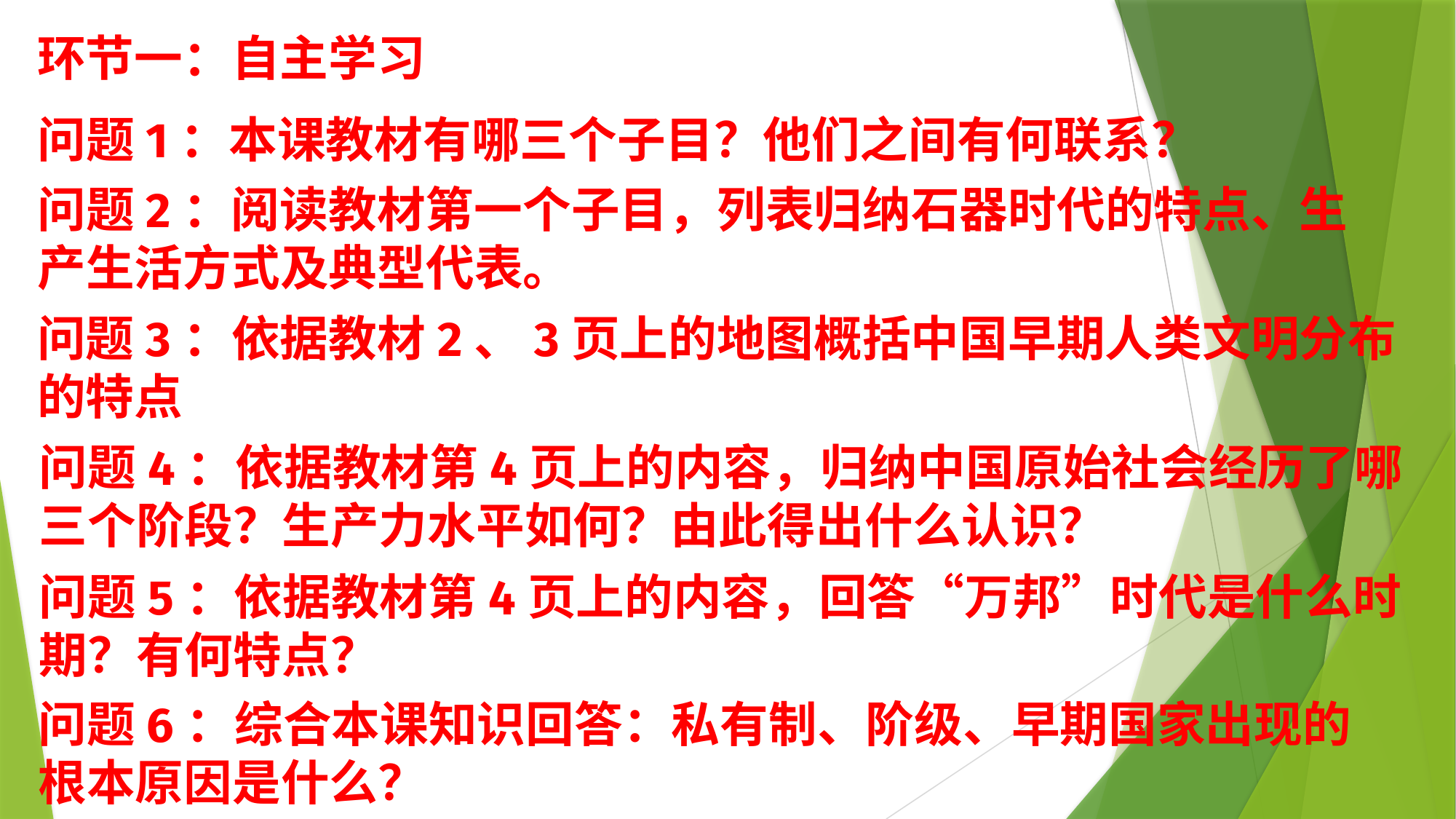

环节一：自主学习
问题1：本课教材有哪三个子目？他们之间有何联系？
问题2：阅读教材第一个子目，列表归纳石器时代的特点、生产生活方式及典型代表。
问题3：依据教材2、3页上的地图概括中国早期人类文明分布的特点
问题4：依据教材第4页上的内容，归纳中国原始社会经历了哪三个阶段？生产力水平如何？由此得出什么认识？
问题5：依据教材第4页上的内容，回答“万邦”时代是什么时期？有何特点？
问题6：综合本课知识回答：私有制、阶级、早期国家出现的根本原因是什么？